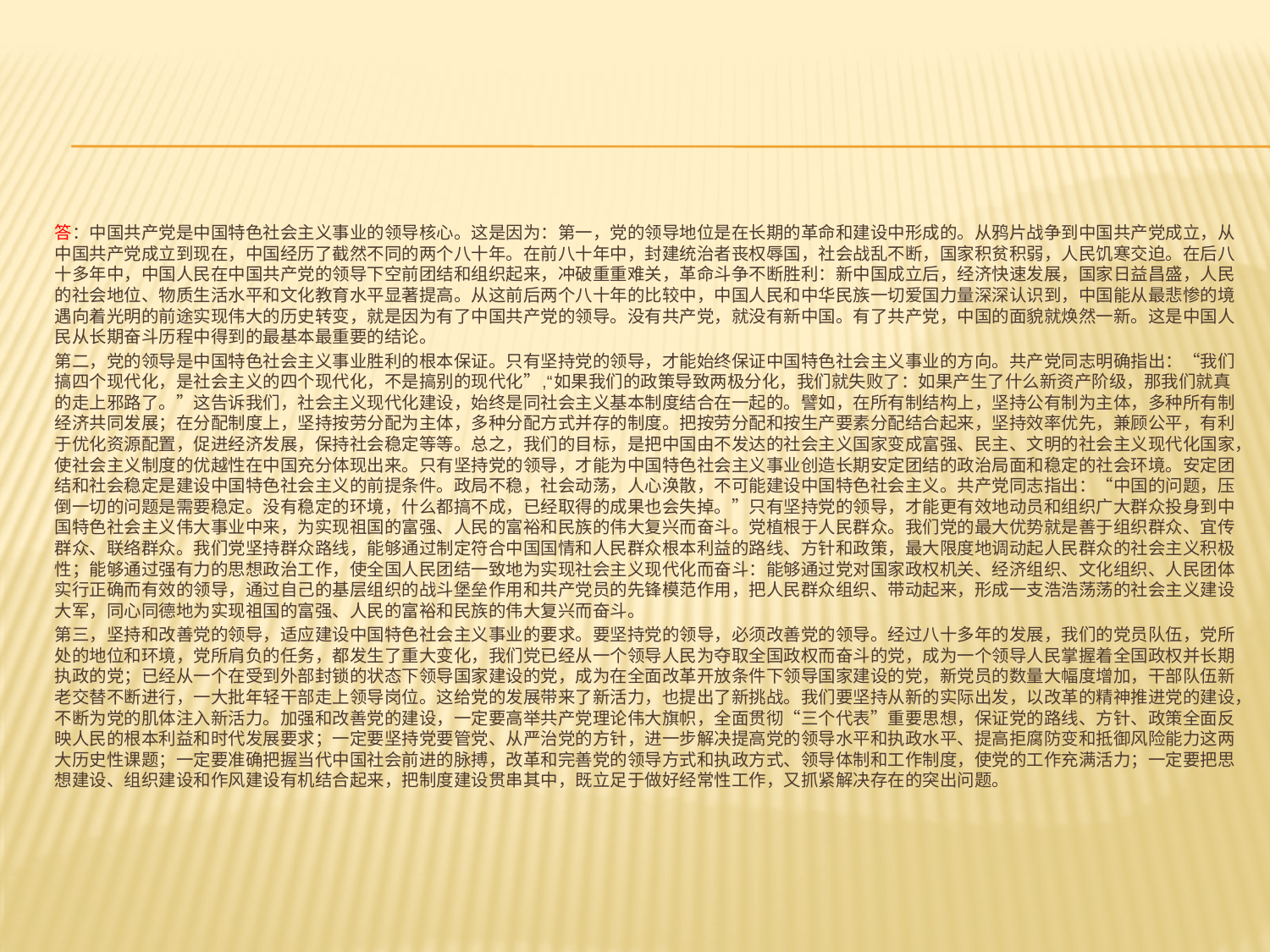

#
答：中国共产党是中国特色社会主义事业的领导核心。这是因为：第一，党的领导地位是在长期的革命和建设中形成的。从鸦片战争到中国共产党成立，从中国共产党成立到现在，中国经历了截然不同的两个八十年。在前八十年中，封建统治者丧权辱国，社会战乱不断，国家积贫积弱，人民饥寒交迫。在后八十多年中，中国人民在中国共产党的领导下空前团结和组织起来，冲破重重难关，革命斗争不断胜利：新中国成立后，经济快速发展，国家日益昌盛，人民的社会地位、物质生活水平和文化教育水平显著提高。从这前后两个八十年的比较中，中国人民和中华民族一切爱国力量深深认识到，中国能从最悲惨的境遇向着光明的前途实现伟大的历史转变，就是因为有了中国共产党的领导。没有共产党，就没有新中国。有了共产党，中国的面貌就焕然一新。这是中国人民从长期奋斗历程中得到的最基本最重要的结论。
第二，党的领导是中国特色社会主义事业胜利的根本保证。只有坚持党的领导，才能始终保证中国特色社会主义事业的方向。共产党同志明确指出：“我们搞四个现代化，是社会主义的四个现代化，不是搞别的现代化”,“如果我们的政策导致两极分化，我们就失败了：如果产生了什么新资产阶级，那我们就真的走上邪路了。”这告诉我们，社会主义现代化建设，始终是同社会主义基本制度结合在一起的。譬如，在所有制结构上，坚持公有制为主体，多种所有制经济共同发展；在分配制度上，坚持按劳分配为主体，多种分配方式并存的制度。把按劳分配和按生产要素分配结合起来，坚持效率优先，兼顾公平，有利于优化资源配置，促进经济发展，保持社会稳定等等。总之，我们的目标，是把中国由不发达的社会主义国家变成富强、民主、文明的社会主义现代化国家，使社会主义制度的优越性在中国充分体现出来。只有坚持党的领导，才能为中国特色社会主义事业创造长期安定团结的政治局面和稳定的社会环境。安定团结和社会稳定是建设中国特色社会主义的前提条件。政局不稳，社会动荡，人心涣散，不可能建设中国特色社会主义。共产党同志指出：“中国的问题，压倒一切的问题是需要稳定。没有稳定的环境，什么都搞不成，已经取得的成果也会失掉。”只有坚持党的领导，才能更有效地动员和组织广大群众投身到中国特色社会主义伟大事业中来，为实现祖国的富强、人民的富裕和民族的伟大复兴而奋斗。党植根于人民群众。我们党的最大优势就是善于组织群众、宜传群众、联络群众。我们党坚持群众路线，能够通过制定符合中国国情和人民群众根本利益的路线、方针和政策，最大限度地调动起人民群众的社会主义积极性；能够通过强有力的思想政治工作，使全国人民团结一致地为实现社会主义现代化而奋斗：能够通过党对国家政权机关、经济组织、文化组织、人民团体实行正确而有效的领导，通过自己的基层组织的战斗堡垒作用和共产党员的先锋模范作用，把人民群众组织、带动起来，形成一支浩浩荡荡的社会主义建设大军，同心同德地为实现祖国的富强、人民的富裕和民族的伟大复兴而奋斗。
第三，坚持和改善党的领导，适应建设中国特色社会主义事业的要求。要坚持党的领导，必须改善党的领导。经过八十多年的发展，我们的党员队伍，党所处的地位和环境，党所肩负的任务，都发生了重大变化，我们党已经从一个领导人民为夺取全国政权而奋斗的党，成为一个领导人民掌握着全国政权并长期执政的党；已经从一个在受到外部封锁的状态下领导国家建设的党，成为在全面改革开放条件下领导国家建设的党，新党员的数量大幅度增加，干部队伍新老交替不断进行，一大批年轻干部走上领导岗位。这给党的发展带来了新活力，也提出了新挑战。我们要坚持从新的实际出发，以改革的精神推进党的建设，不断为党的肌体注入新活力。加强和改善党的建设，一定要高举共产党理论伟大旗帜，全面贯彻“三个代表”重要思想，保证党的路线、方针、政策全面反映人民的根本利益和时代发展要求；一定要坚持党要管党、从严治党的方针，进一步解决提高党的领导水平和执政水平、提高拒腐防变和抵御风险能力这两大历史性课题；一定要准确把握当代中国社会前进的脉搏，改革和完善党的领导方式和执政方式、领导体制和工作制度，使党的工作充满活力；一定要把思想建设、组织建设和作风建设有机结合起来，把制度建设贯串其中，既立足于做好经常性工作，又抓紧解决存在的突出问题。